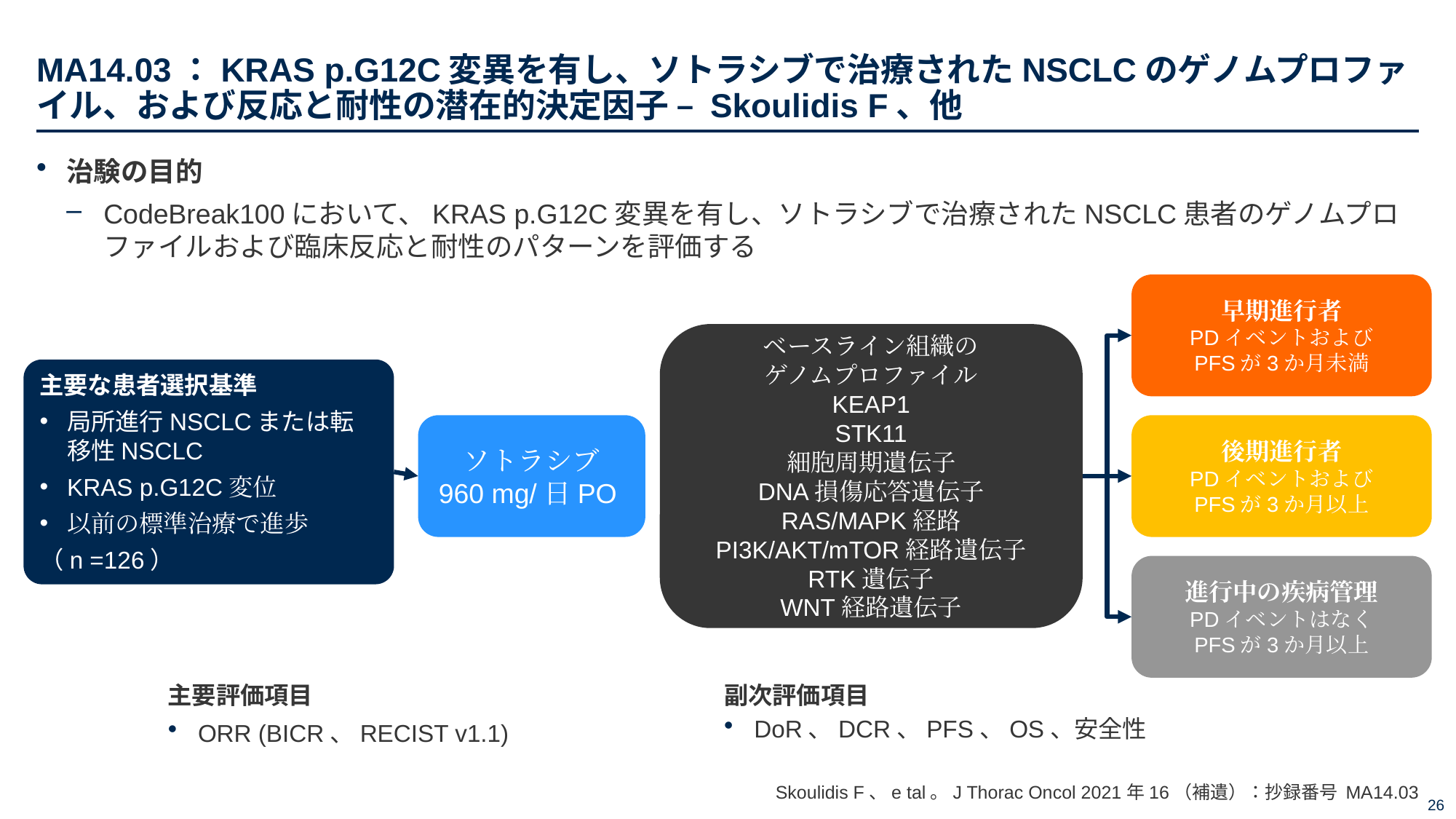

# MA14.03：KRAS p.G12C変異を有し、ソトラシブで治療されたNSCLCのゲノムプロファイル、および反応と耐性の潜在的決定因子 – Skoulidis F、他
治験の目的
CodeBreak100において、KRAS p.G12C変異を有し、ソトラシブで治療されたNSCLC患者のゲノムプロファイルおよび臨床反応と耐性のパターンを評価する
早期進行者
PDイベントおよび
PFSが3か月未満
ベースライン組織の
ゲノムプロファイル
KEAP1
STK11
細胞周期遺伝子
DNA損傷応答遺伝子
RAS/MAPK経路
PI3K/AKT/mTOR経路遺伝子
RTK遺伝子
WNT経路遺伝子
主要な患者選択基準
局所進行NSCLCまたは転移性NSCLC
KRAS p.G12C変位
以前の標準治療で進歩
（n =126）
ソトラシブ
960 mg/日PO
後期進行者
PDイベントおよび
PFSが3か月以上
進行中の疾病管理
PDイベントはなく
PFSが3か月以上
主要評価項目
ORR (BICR、RECIST v1.1)

副次評価項目
DoR、DCR、PFS、OS、安全性
Skoulidis F、e tal。J Thorac Oncol 2021年16（補遺）：抄録番号 MA14.03